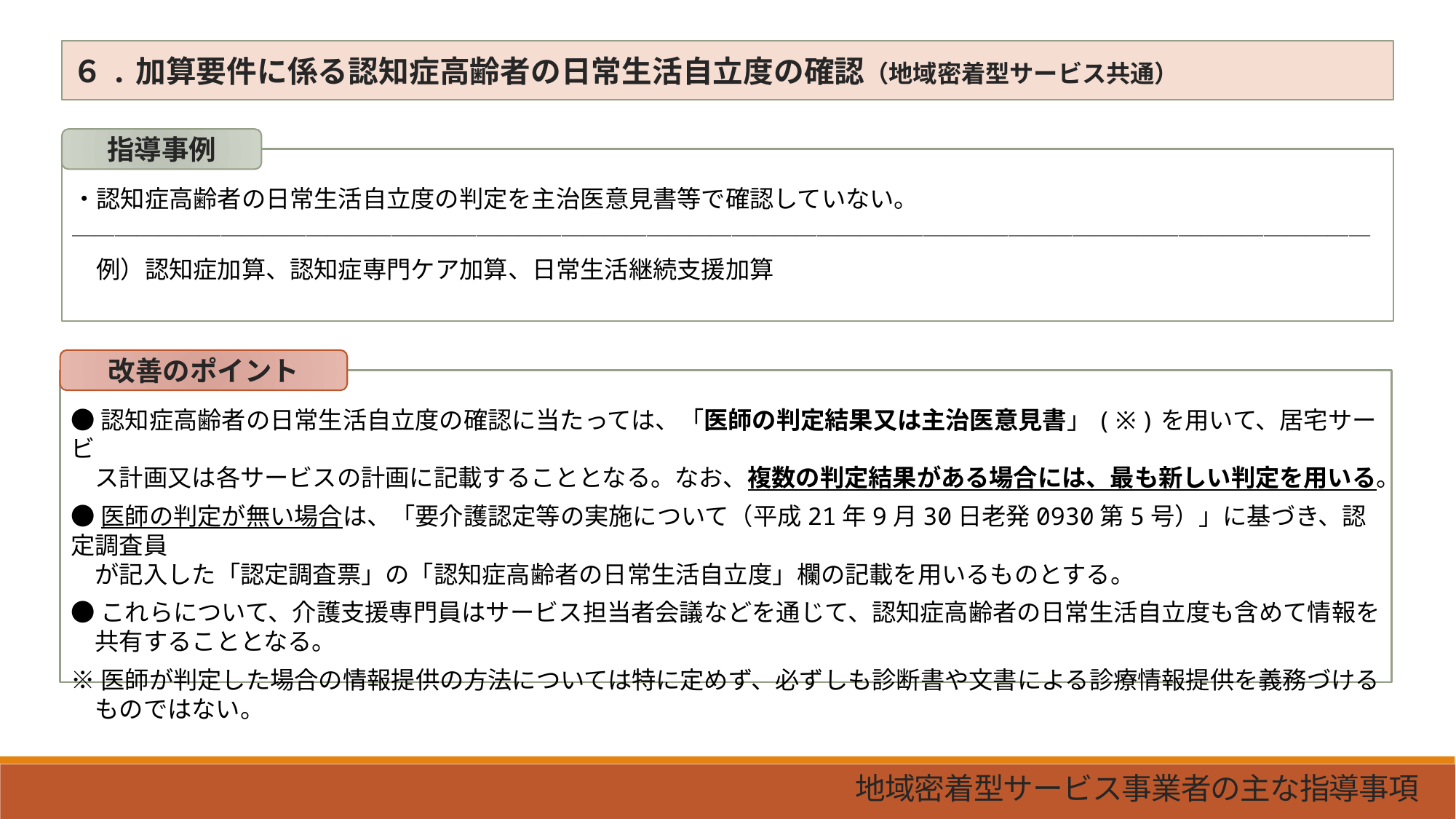

６.加算要件に係る認知症高齢者の日常生活自立度の確認（地域密着型サービス共通）
指導事例

・認知症高齢者の日常生活自立度の判定を主治医意見書等で確認していない。
＿＿＿＿＿＿＿＿＿＿＿＿＿＿＿＿＿＿＿＿＿＿＿＿＿＿＿＿＿＿＿＿＿＿＿＿＿＿＿＿＿＿＿＿＿＿＿＿＿＿＿＿＿＿＿＿＿＿＿＿＿

　例）認知症加算、認知症専門ケア加算、日常生活継続支援加算
改善のポイント

●認知症高齢者の日常生活自立度の確認に当たっては、「医師の判定結果又は主治医意見書」(※)を用いて、居宅サービ
　ス計画又は各サービスの計画に記載することとなる。なお、複数の判定結果がある場合には、最も新しい判定を用いる。
●医師の判定が無い場合は、「要介護認定等の実施について（平成21年9月30日老発0930第5号）」に基づき、認定調査員
　が記入した「認定調査票」の「認知症高齢者の日常生活自立度」欄の記載を用いるものとする。
●これらについて、介護支援専門員はサービス担当者会議などを通じて、認知症高齢者の日常生活自立度も含めて情報を
　共有することとなる。
※医師が判定した場合の情報提供の方法については特に定めず、必ずしも診断書や文書による診療情報提供を義務づける
　ものではない。
地域密着型サービス事業者の主な指導事項